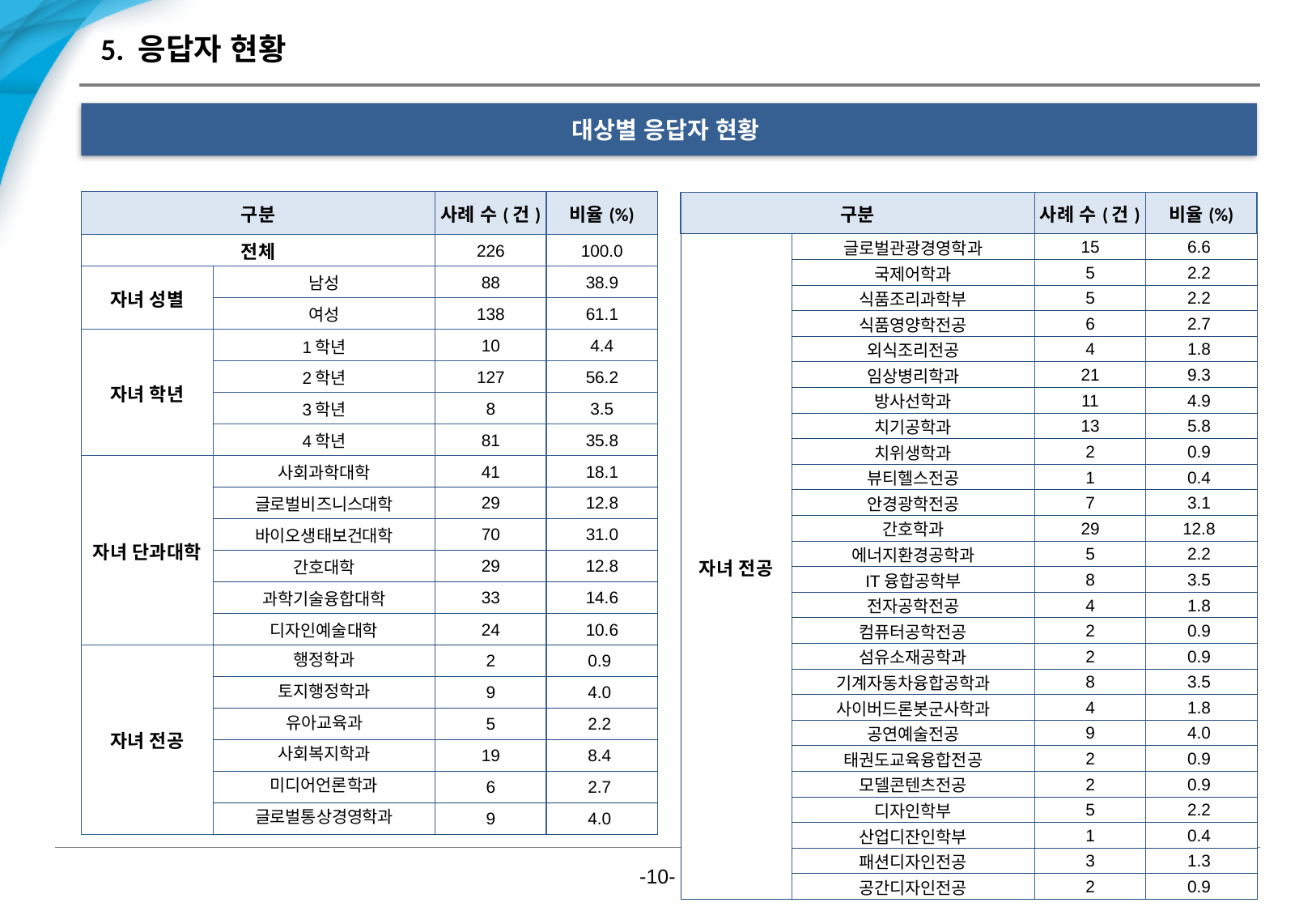

# 5. 응답자 현황
대상별 응답자 현황
| 구분 |  | 사례 수(건) | 비율(%) |
| --- | --- | --- | --- |
| 전체 |  | 226 | 100.0 |
| 자녀 성별 | 남성 | 88 | 38.9 |
|  | 여성 | 138 | 61.1 |
| 자녀 학년 | 1학년 | 10 | 4.4 |
|  | 2학년 | 127 | 56.2 |
|  | 3학년 | 8 | 3.5 |
|  | 4학년 | 81 | 35.8 |
| 자녀 단과대학 | 사회과학대학 | 41 | 18.1 |
|  | 글로벌비즈니스대학 | 29 | 12.8 |
|  | 바이오생태보건대학 | 70 | 31.0 |
|  | 간호대학 | 29 | 12.8 |
|  | 과학기술융합대학 | 33 | 14.6 |
|  | 디자인예술대학 | 24 | 10.6 |
| 자녀 전공 | 행정학과 | 2 | 0.9 |
|  | 토지행정학과 | 9 | 4.0 |
|  | 유아교육과 | 5 | 2.2 |
|  | 사회복지학과 | 19 | 8.4 |
|  | 미디어언론학과 | 6 | 2.7 |
|  | 글로벌통상경영학과 | 9 | 4.0 |
| 구분 |  | 사례 수(건) | 비율(%) |
| --- | --- | --- | --- |
| 자녀 전공 | 글로벌관광경영학과 | 15 | 6.6 |
|  | 국제어학과 | 5 | 2.2 |
|  | 식품조리과학부 | 5 | 2.2 |
|  | 식품영양학전공 | 6 | 2.7 |
|  | 외식조리전공 | 4 | 1.8 |
|  | 임상병리학과 | 21 | 9.3 |
|  | 방사선학과 | 11 | 4.9 |
|  | 치기공학과 | 13 | 5.8 |
|  | 치위생학과 | 2 | 0.9 |
|  | 뷰티헬스전공 | 1 | 0.4 |
|  | 안경광학전공 | 7 | 3.1 |
|  | 간호학과 | 29 | 12.8 |
|  | 에너지환경공학과 | 5 | 2.2 |
|  | IT융합공학부 | 8 | 3.5 |
|  | 전자공학전공 | 4 | 1.8 |
|  | 컴퓨터공학전공 | 2 | 0.9 |
|  | 섬유소재공학과 | 2 | 0.9 |
|  | 기계자동차융합공학과 | 8 | 3.5 |
|  | 사이버드론봇군사학과 | 4 | 1.8 |
|  | 공연예술전공 | 9 | 4.0 |
|  | 태권도교육융합전공 | 2 | 0.9 |
|  | 모델콘텐츠전공 | 2 | 0.9 |
|  | 디자인학부 | 5 | 2.2 |
|  | 산업디잔인학부 | 1 | 0.4 |
|  | 패션디자인전공 | 3 | 1.3 |
|  | 공간디자인전공 | 2 | 0.9 |
-10-